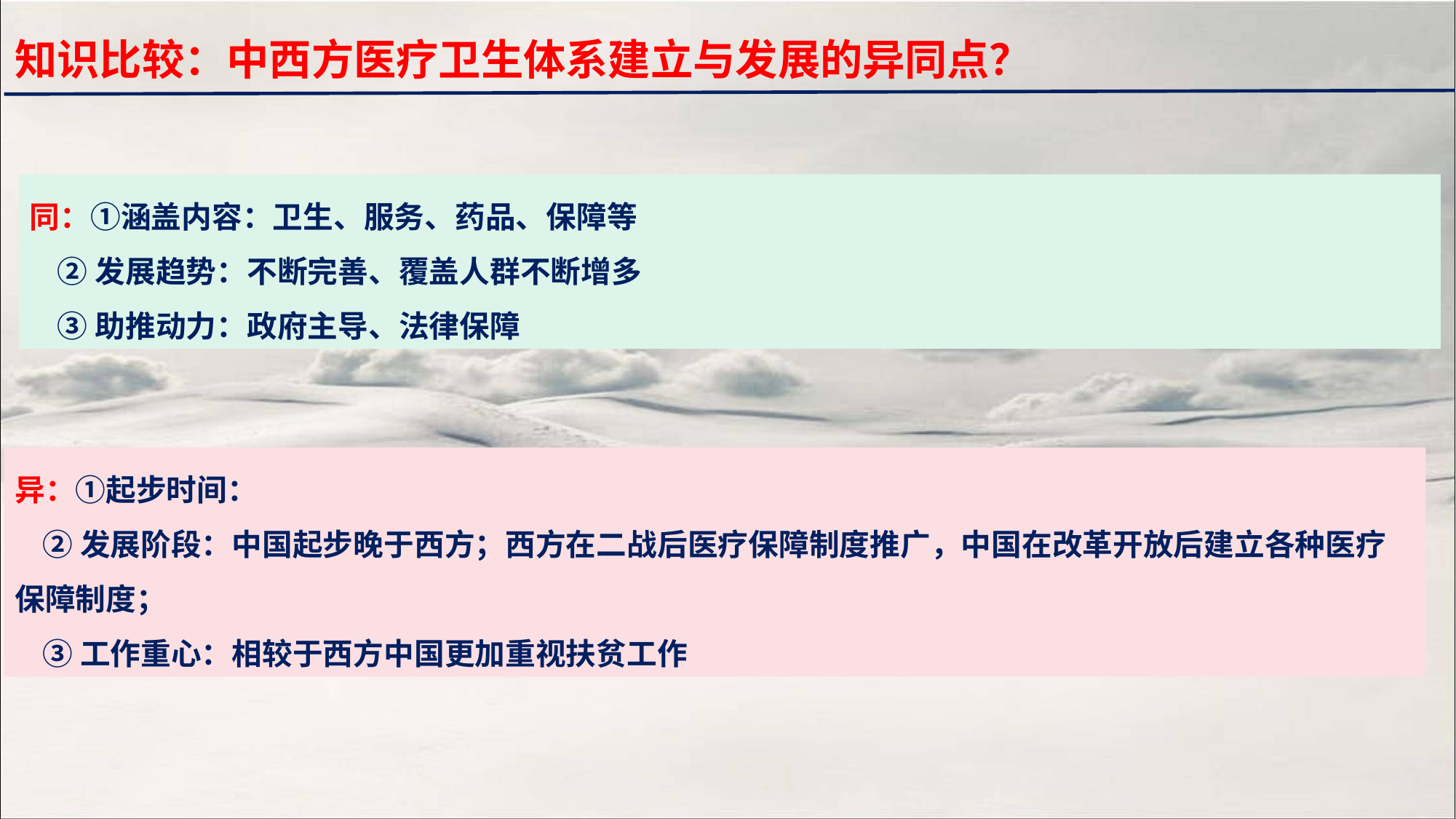

知识比较：中西方医疗卫生体系建立与发展的异同点？
同：①涵盖内容：卫生、服务、药品、保障等
    ②发展趋势：不断完善、覆盖人群不断增多
    ③助推动力：政府主导、法律保障
异：①起步时间：
    ②发展阶段：中国起步晚于西方；西方在二战后医疗保障制度推广，中国在改革开放后建立各种医疗保障制度；
    ③工作重心：相较于西方中国更加重视扶贫工作